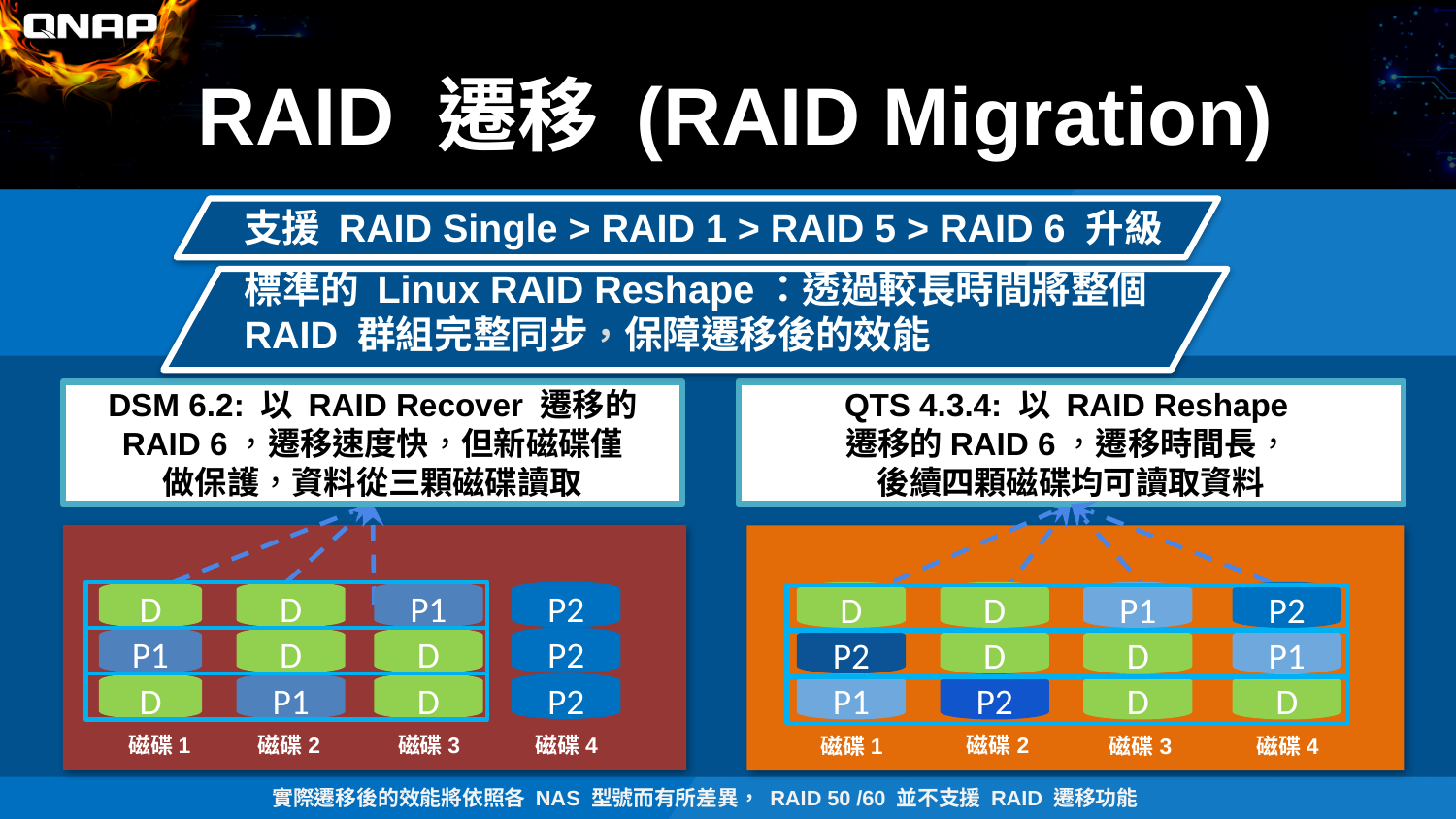

# RAID 遷移 (RAID Migration)

支援 RAID Single > RAID 1 > RAID 5 > RAID 6 升級

標準的 Linux RAID Reshape：透過較長時間將整個
RAID 群組完整同步，保障遷移後的效能

DSM 6.2: 以 RAID Recover 遷移的
RAID 6，遷移速度快，但新磁碟僅
做保護，資料從三顆磁碟讀取
QTS 4.3.4: 以 RAID Reshape
遷移的RAID 6，遷移時間長，
後續四顆磁碟均可讀取資料

D
D
P1
P2

D
D
P1
P2

P1
D
D
P2

P2
D
D
P1

D
P1
D
P2

P1
P2
D
D

磁碟1
磁碟2
磁碟3
磁碟4
磁碟2
磁碟1
磁碟3
磁碟4
實際遷移後的效能將依照各 NAS 型號而有所差異， RAID 50 /60 並不支援 RAID 遷移功能